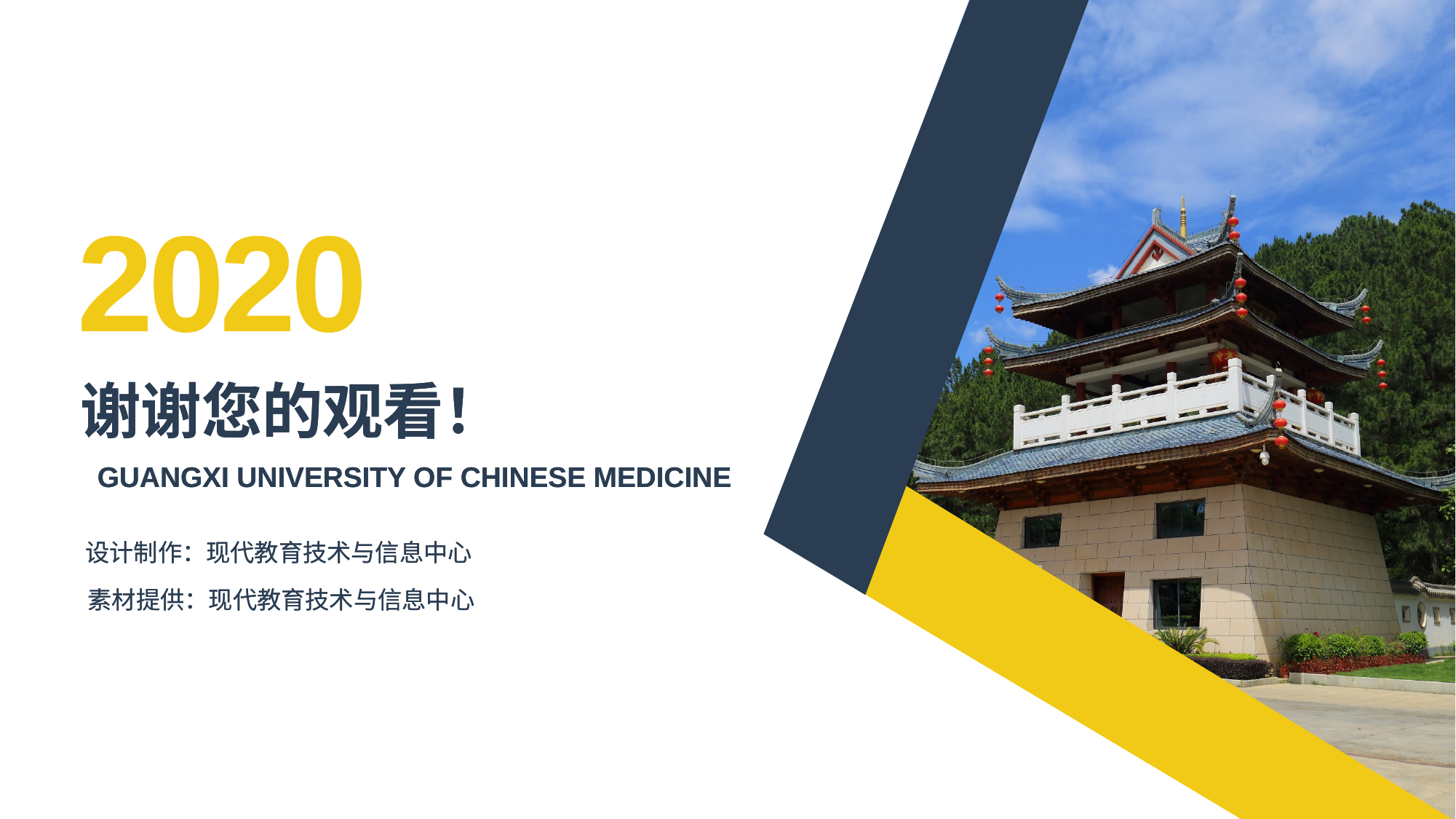

2020
谢谢您的观看！
GUANGXI UNIVERSITY OF CHINESE MEDICINE
设计制作：现代教育技术与信息中心
素材提供：现代教育技术与信息中心